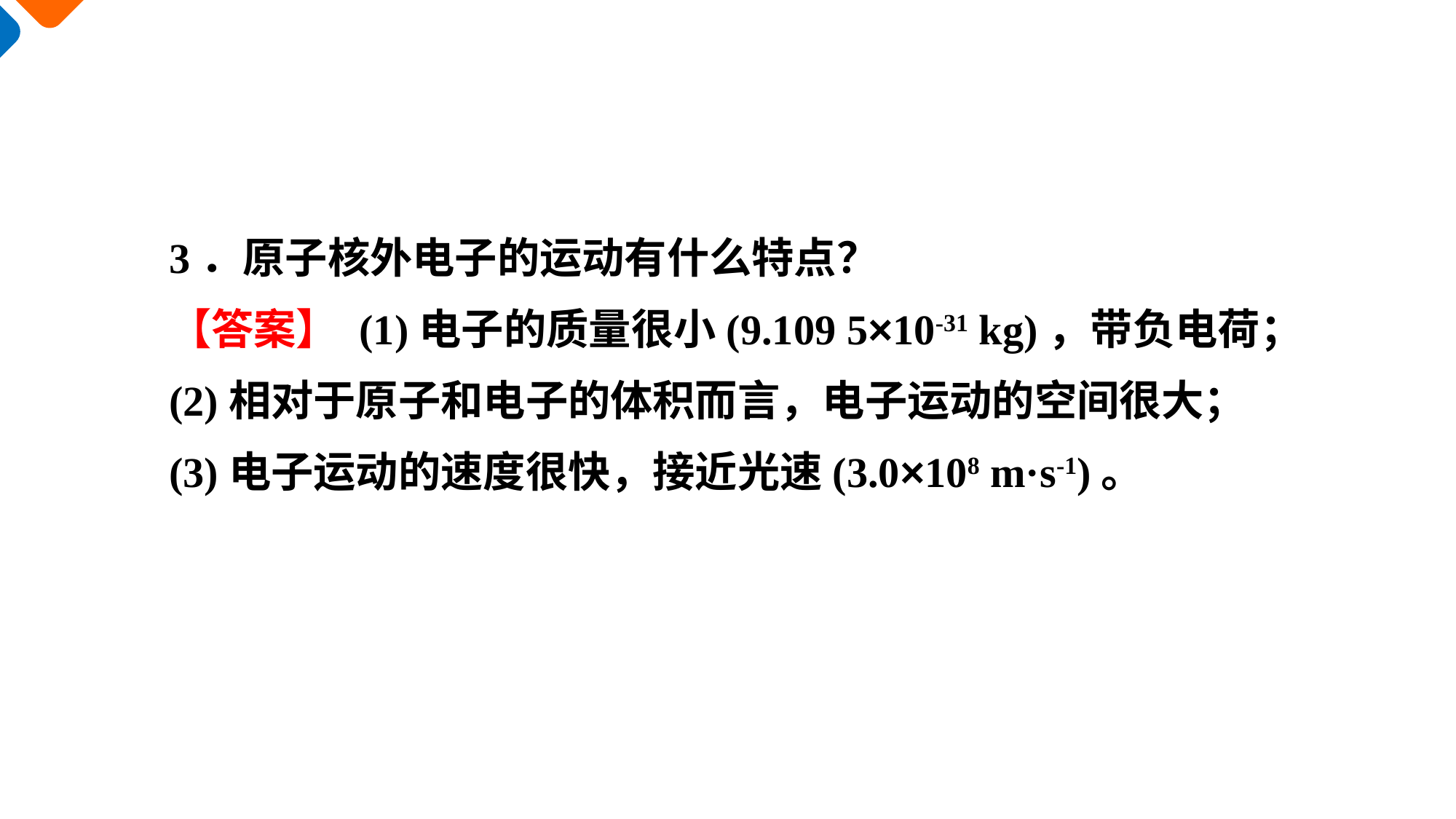

3．原子核外电子的运动有什么特点？
【答案】 (1)电子的质量很小(9.109 5×10-31 kg)，带负电荷；
(2)相对于原子和电子的体积而言，电子运动的空间很大；
(3)电子运动的速度很快，接近光速(3.0×108 m·s-1)。